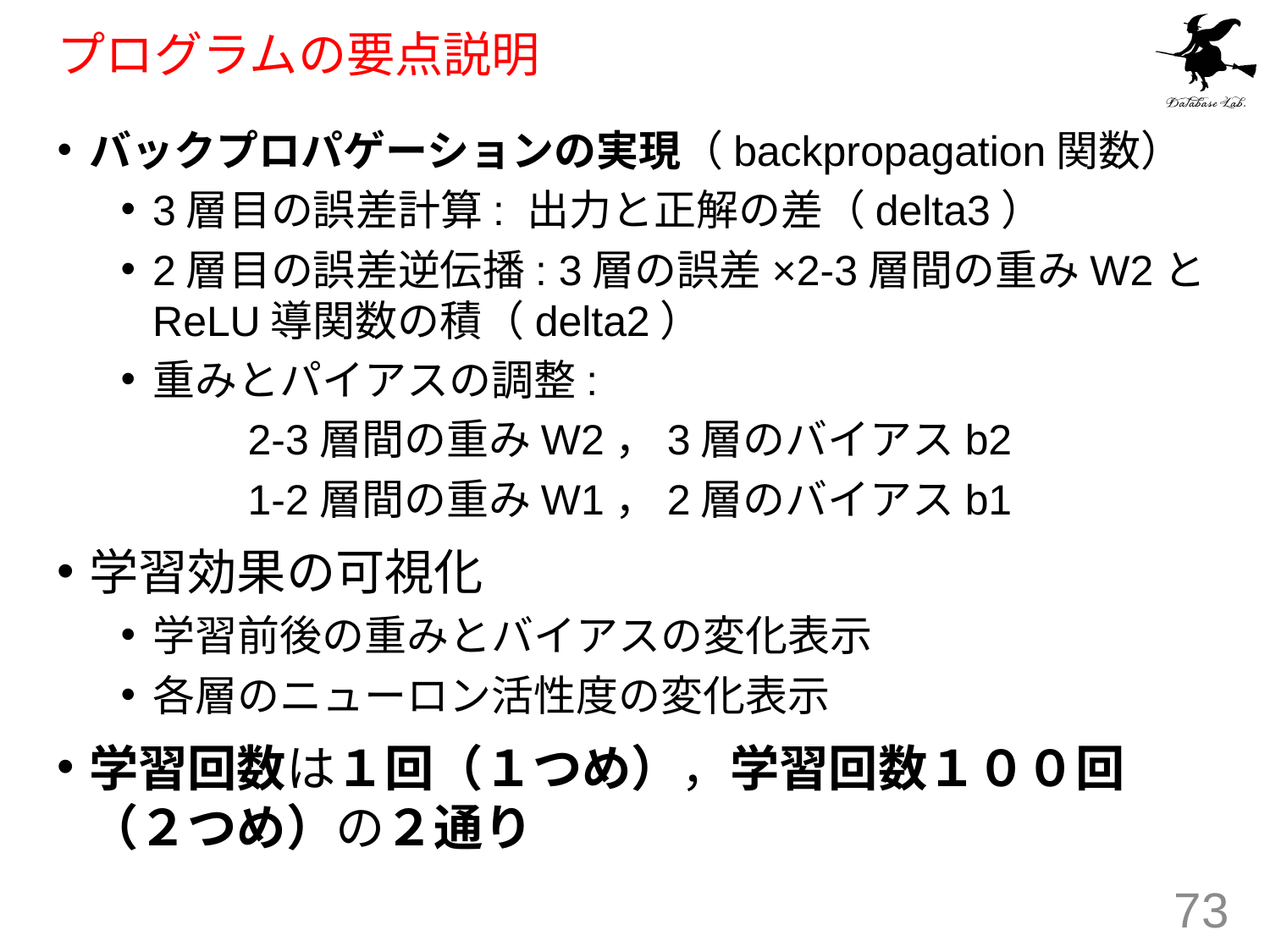

# プログラムの要点説明
バックプロパゲーションの実現（backpropagation関数）
3層目の誤差計算: 出力と正解の差（delta3）
2層目の誤差逆伝播: 3層の誤差×2-3層間の重みW2とReLU導関数の積（delta2）
重みとパイアスの調整:
	2-3層間の重みW2，3層のバイアスb2
	1-2層間の重みW1，2層のバイアスb1
学習効果の可視化
学習前後の重みとバイアスの変化表示
各層のニューロン活性度の変化表示
学習回数は１回（１つめ），学習回数１００回（２つめ）の２通り
73